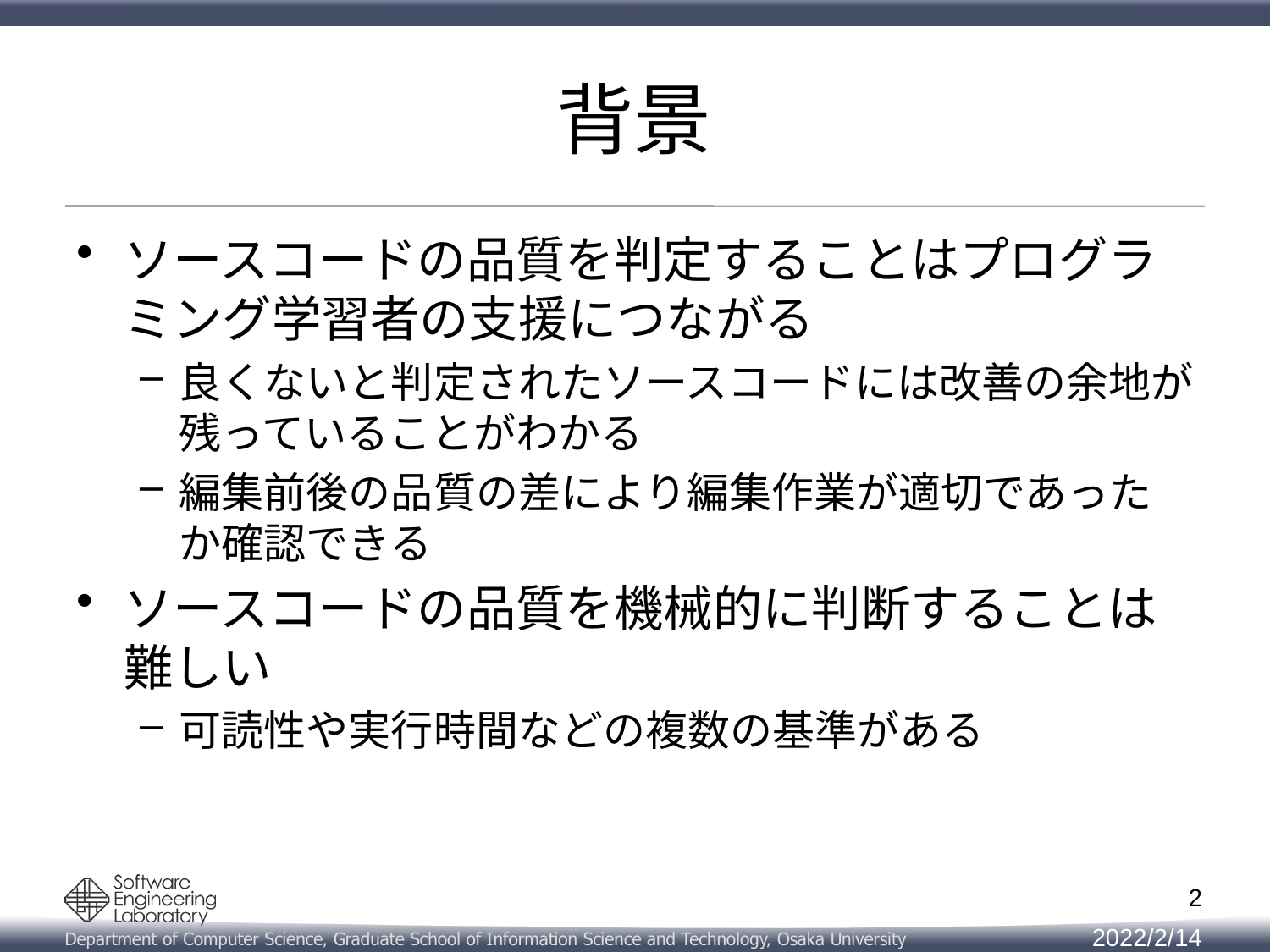

# 背景
ソースコードの品質を判定することはプログラミング学習者の支援につながる
良くないと判定されたソースコードには改善の余地が残っていることがわかる
編集前後の品質の差により編集作業が適切であったか確認できる
ソースコードの品質を機械的に判断することは難しい
可読性や実行時間などの複数の基準がある

2
2022/2/14